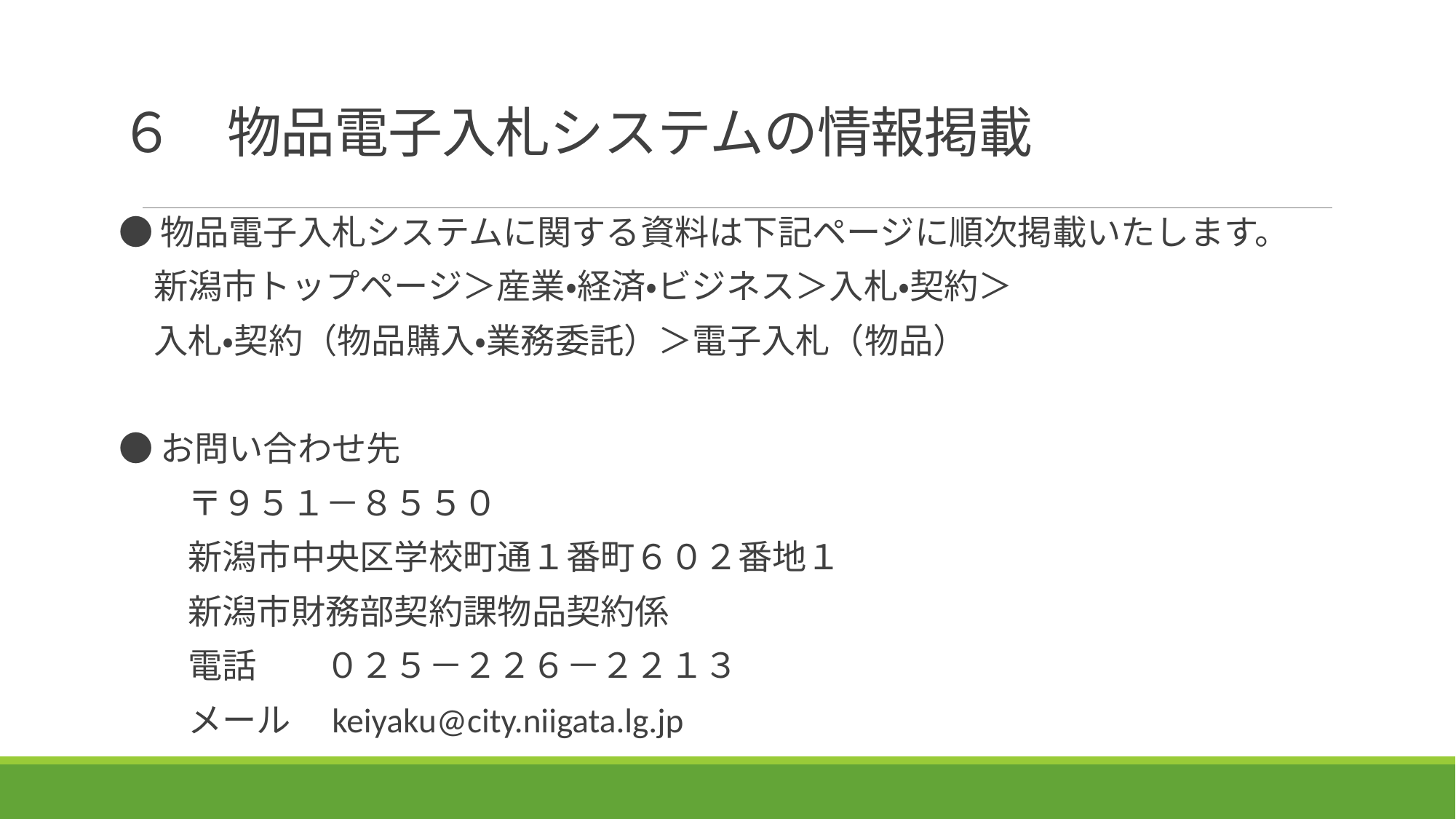

# ６　物品電子入札システムの情報掲載
●物品電子入札システムに関する資料は下記ページに順次掲載いたします。
　新潟市トップページ＞産業・経済・ビジネス＞入札・契約＞
　入札・契約（物品購入・業務委託）＞電子入札（物品）

●お問い合わせ先
　　〒９５１－８５５０
　　新潟市中央区学校町通１番町６０２番地１
　　新潟市財務部契約課物品契約係
　　電話　　０２５－２２６－２２１３
　　メール　keiyaku@city.niigata.lg.jp